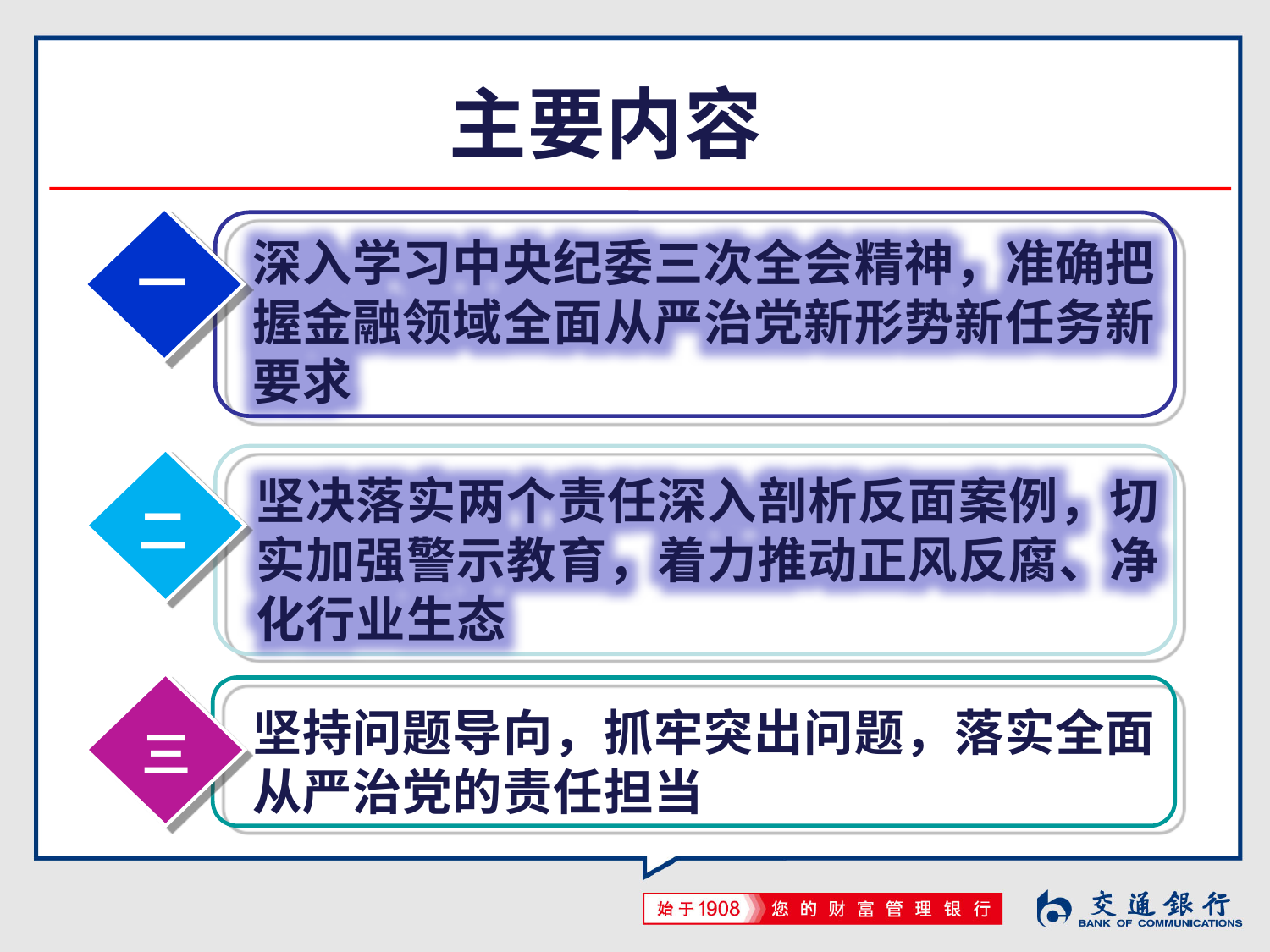

主要内容

一

深入学习中央纪委三次全会精神，准确把握金融领域全面从严治党新形势新任务新要求

二
坚决落实两个责任深入剖析反面案例，切实加强警示教育，着力推动正风反腐、净化行业生态

三

坚持问题导向，抓牢突出问题，落实全面从严治党的责任担当